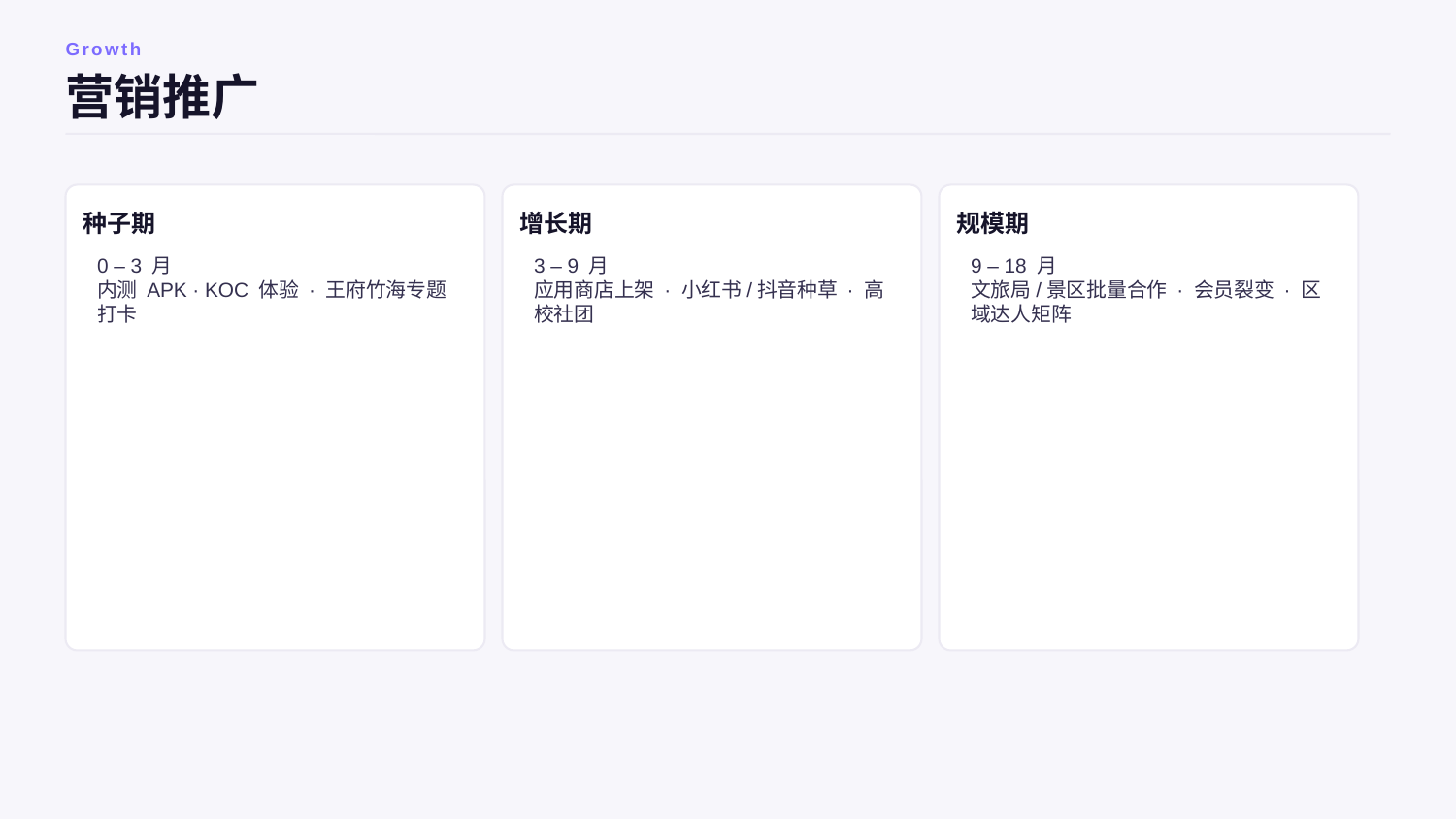

Growth
营销推广

种子期
增长期
规模期
0 – 3 月
内测 APK · KOC 体验 · 王府竹海专题打卡
3 – 9 月
应用商店上架 · 小红书/抖音种草 · 高校社团
9 – 18 月
文旅局/景区批量合作 · 会员裂变 · 区域达人矩阵